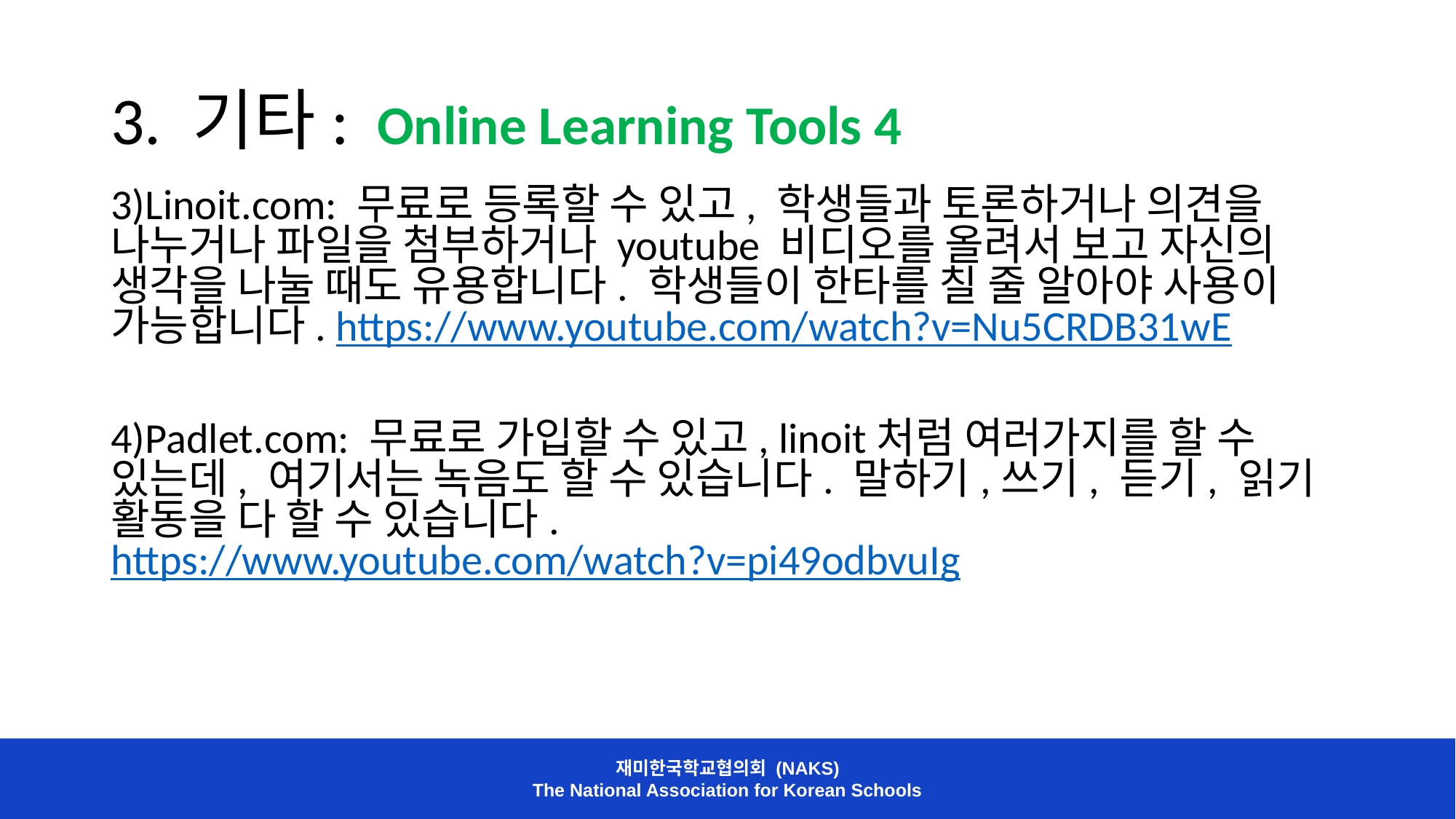

# 3. 기타:  Online Learning Tools 4
3)Linoit.com: 무료로 등록할 수 있고, 학생들과 토론하거나 의견을 나누거나 파일을 첨부하거나 youtube 비디오를 올려서 보고 자신의 생각을 나눌 때도 유용합니다. 학생들이 한타를 칠 줄 알아야 사용이 가능합니다. https://www.youtube.com/watch?v=Nu5CRDB31wE

4)Padlet.com: 무료로 가입할 수 있고, linoit처럼 여러가지를 할 수 있는데, 여기서는 녹음도 할 수 있습니다. 말하기,쓰기, 듣기, 읽기 활동을 다 할 수 있습니다.                https://www.youtube.com/watch?v=pi49odbvuIg

재미한국학교협의회 (NAKS)
The National Association for Korean Schools